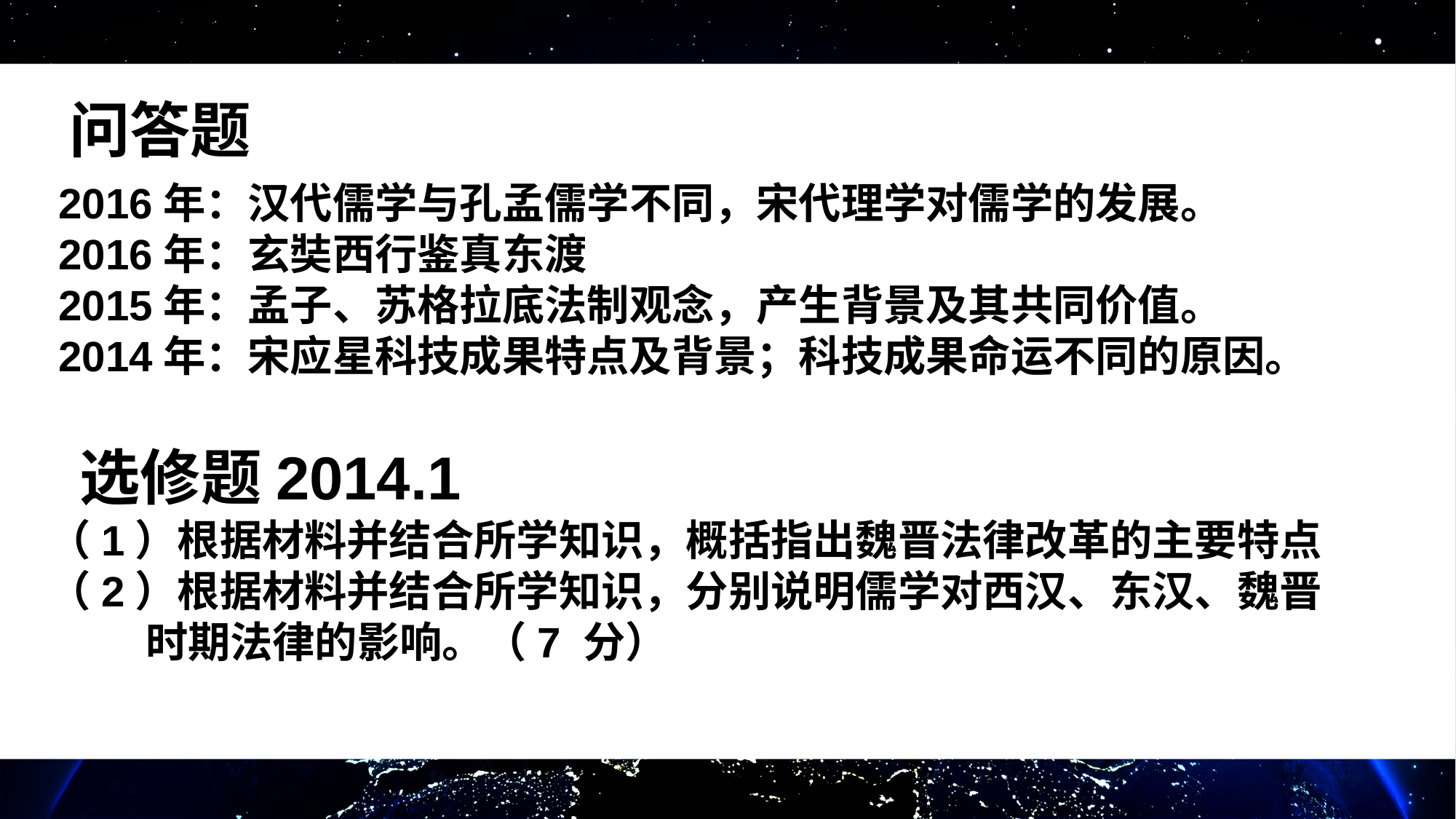

# 问答题
2016年：汉代儒学与孔孟儒学不同，宋代理学对儒学的发展。
2016年：玄奘西行鉴真东渡
2015年：孟子、苏格拉底法制观念，产生背景及其共同价值。
2014年：宋应星科技成果特点及背景；科技成果命运不同的原因。
 选修题2014.1
（1）根据材料并结合所学知识，概括指出魏晋法律改革的主要特点
（2）根据材料并结合所学知识，分别说明儒学对西汉、东汉、魏晋
         时期法律的影响。（7 分）